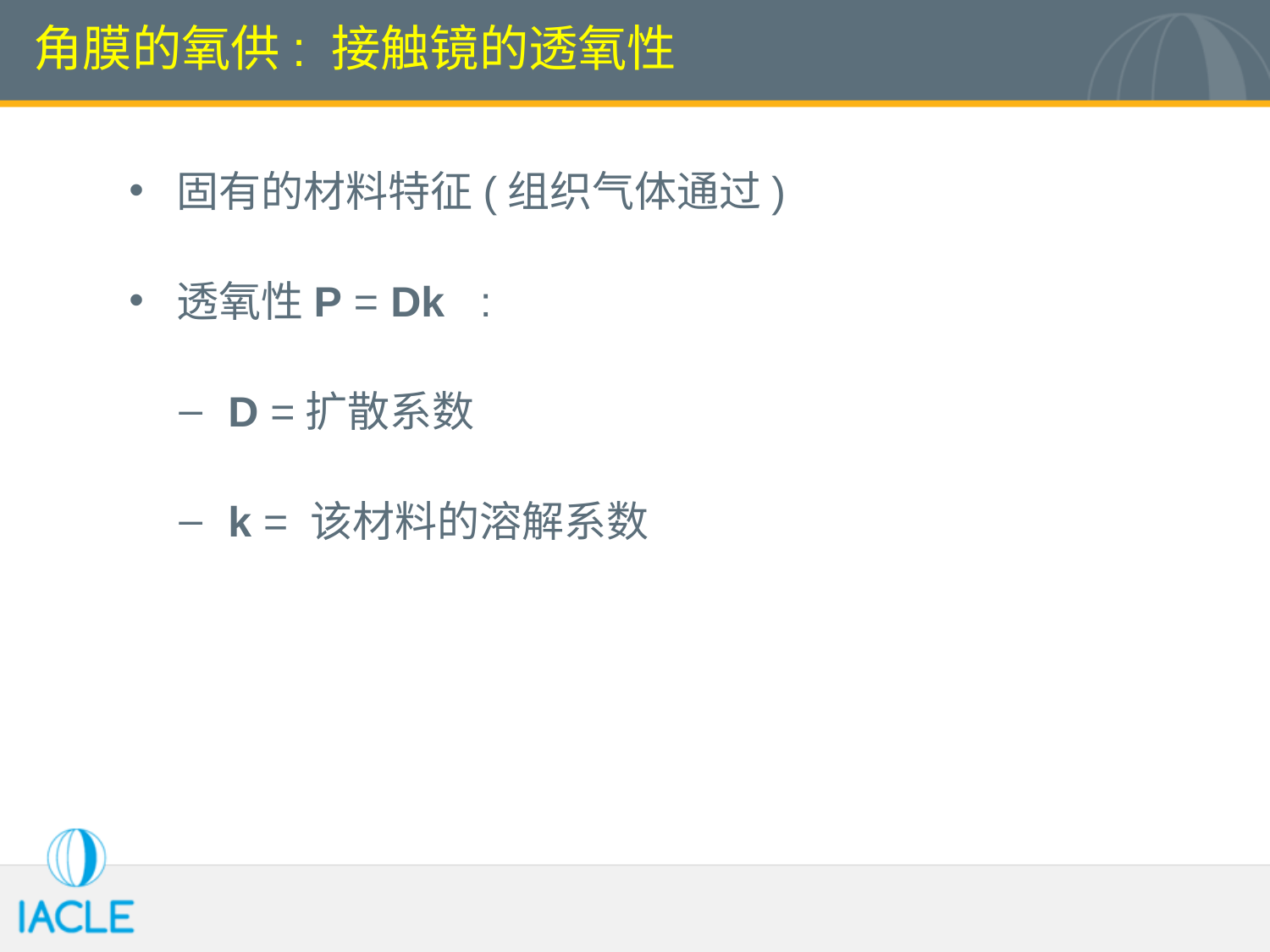

角膜的氧供: 接触镜的透氧性
固有的材料特征(组织气体通过)
透氧性P = Dk   :
 D =扩散系数
 k = 该材料的溶解系数